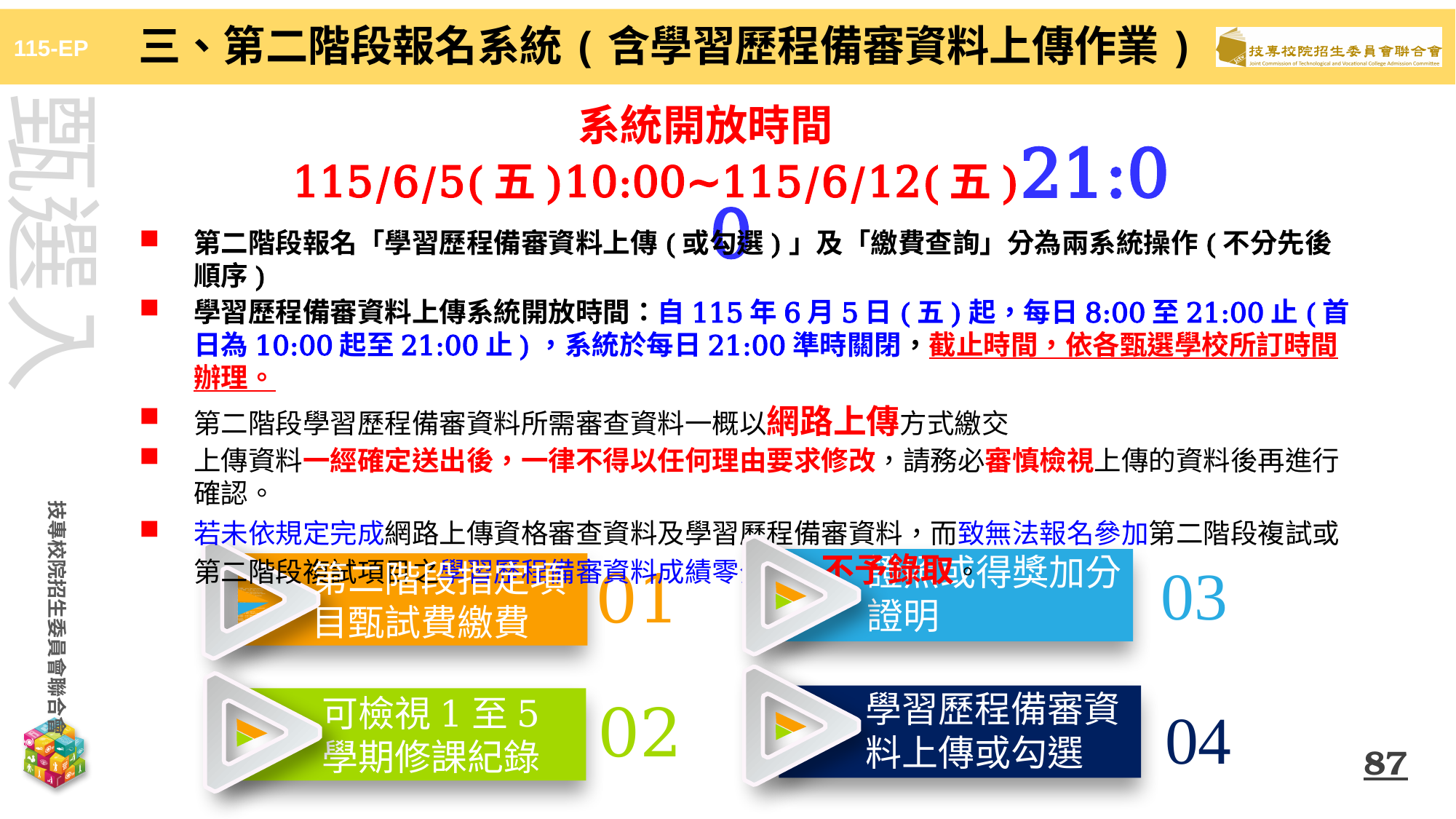

三、第二階段報名系統(含學習歷程備審資料上傳作業)
系統開放時間115/6/5(五)10:00~115/6/12(五)21:00

第二階段報名「學習歷程備審資料上傳(或勾選)」及「繳費查詢」分為兩系統操作(不分先後順序)
學習歷程備審資料上傳系統開放時間：自115年6月5日(五)起，每日8:00至21:00止(首日為10:00起至21:00止)，系統於每日21:00準時關閉，截止時間，依各甄選學校所訂時間辦理。
第二階段學習歷程備審資料所需審查資料一概以網路上傳方式繳交
上傳資料一經確定送出後，一律不得以任何理由要求修改，請務必審慎檢視上傳的資料後再進行確認。
若未依規定完成網路上傳資格審查資料及學習歷程備審資料，而致無法報名參加第二階段複試或 第二階段複試項目之學習歷程備審資料成績零分者，不予錄取。

PPT模板：www.1ppt.com/moban/                  PPT素材：www.1ppt.com/sucai/
PPT背景：www.1ppt.com/beijing/                   PPT图表：www.1ppt.com/tubiao/
PPT下载：www.1ppt.com/xiazai/                     PPT教程： www.1ppt.com/powerpoint/
资料下载：www.1ppt.com/ziliao/                   范文下载：www.1ppt.com/fanwen/
试卷下载：www.1ppt.com/shiti/                     教案下载：www.1ppt.com/jiaoan/
PPT论坛：www.1ppt.cn                                     PPT课件：www.1ppt.com/kejian/
语文课件：www.1ppt.com/kejian/yuwen/    数学课件：www.1ppt.com/kejian/shuxue/
英语课件：www.1ppt.com/kejian/yingyu/    美术课件：www.1ppt.com/kejian/meishu/
科学课件：www.1ppt.com/kejian/kexue/     物理课件：www.1ppt.com/kejian/wuli/
化学课件：www.1ppt.com/kejian/huaxue/  生物课件：www.1ppt.com/kejian/shengwu/
地理课件：www.1ppt.com/kejian/dili/          历史课件：www.1ppt.com/kejian/lishi/
證照或得獎加分
證明
01

02
可檢視1至5學期修課紀錄

03

第二階段指定項目甄試費繳費

學習歷程備審資料上傳或勾選

04